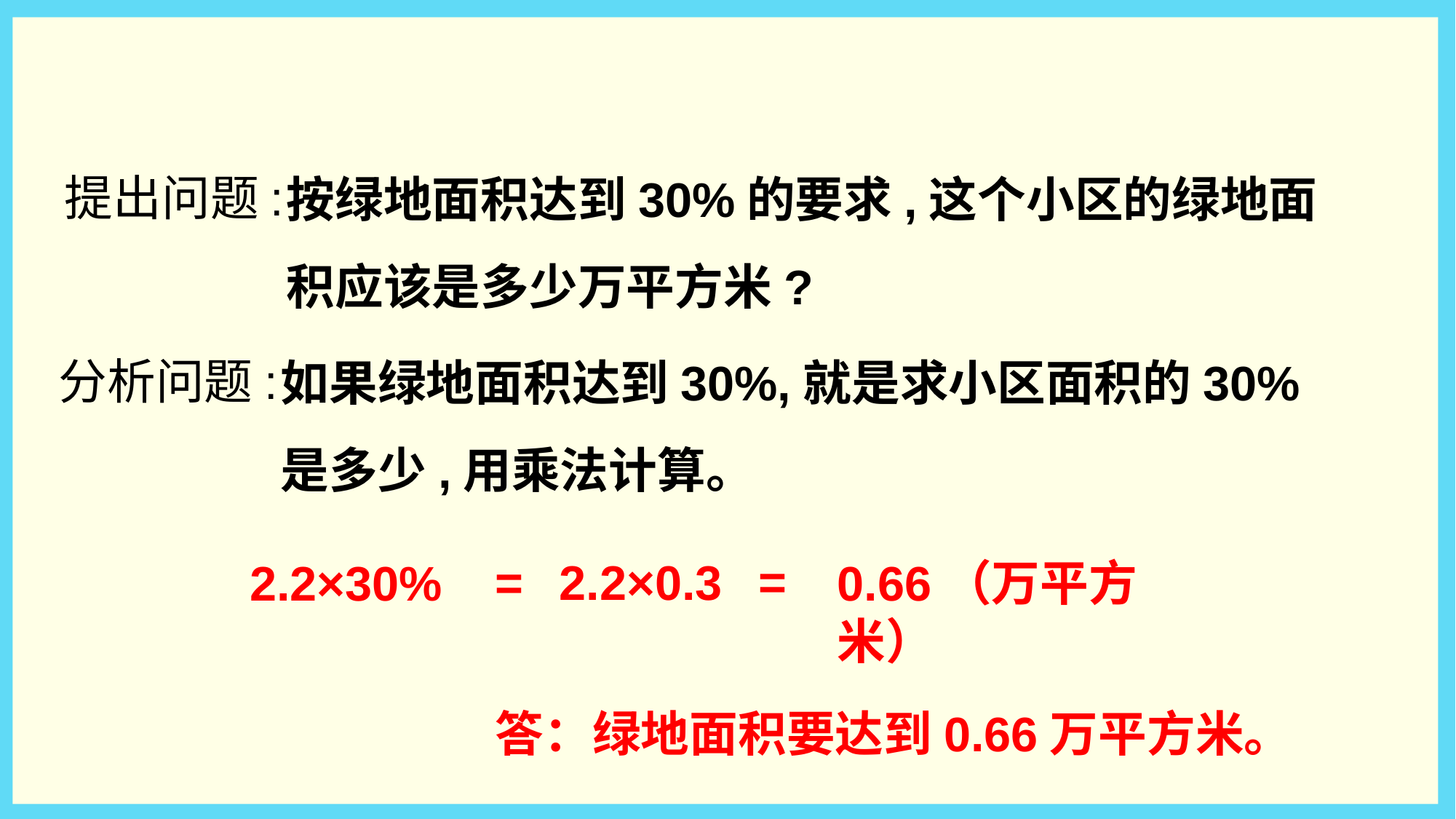

提出问题:
按绿地面积达到30%的要求,这个小区的绿地面积应该是多少万平方米?
分析问题:
如果绿地面积达到30%,就是求小区面积的30%是多少,用乘法计算。

=
=
2.2×0.3
2.2×30%
0.66（万平方米）
答：绿地面积要达到0.66万平方米。